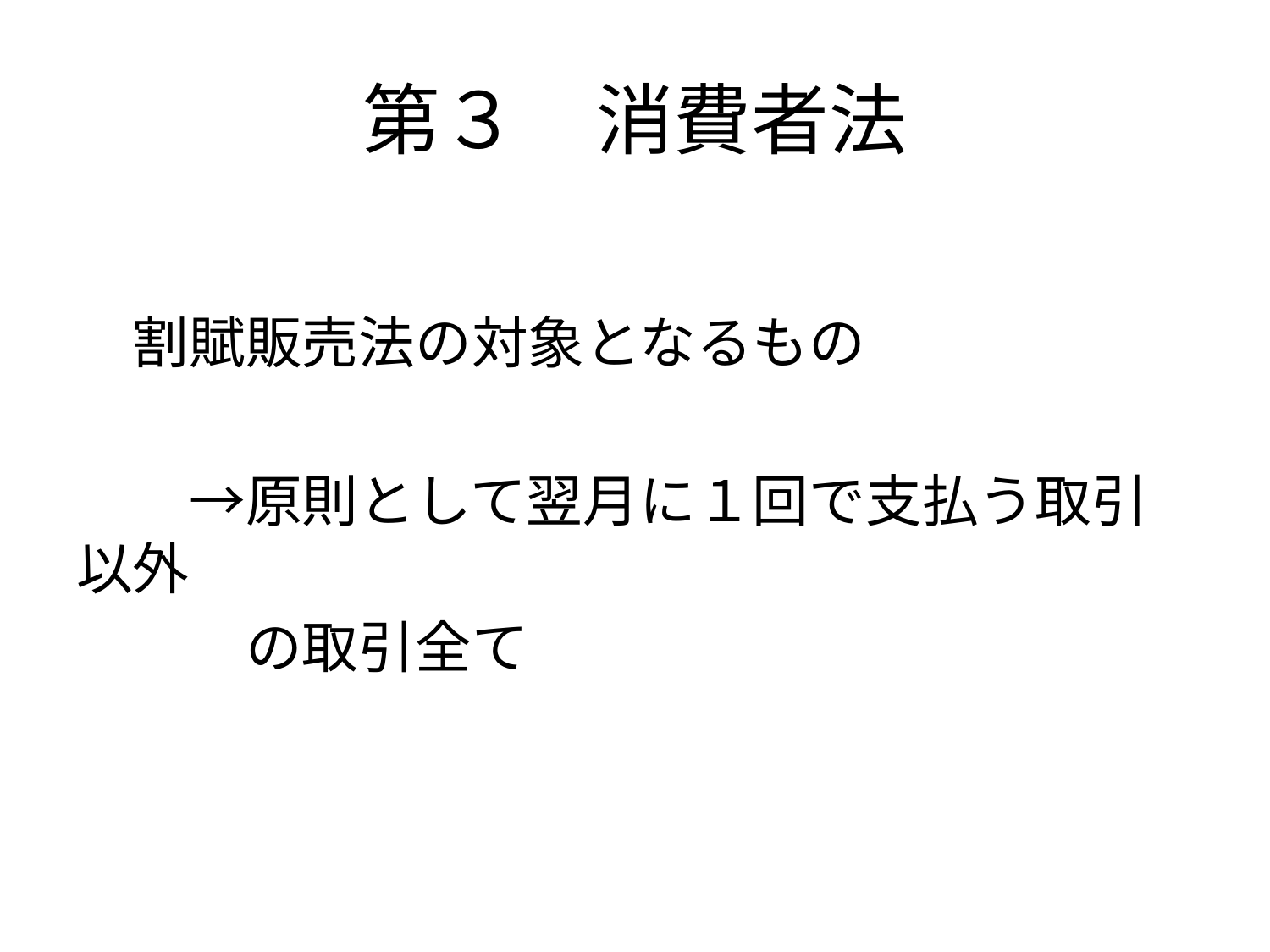

# 第３　消費者法

　割賦販売法の対象となるもの

　　→原則として翌月に１回で支払う取引以外
　　　の取引全て